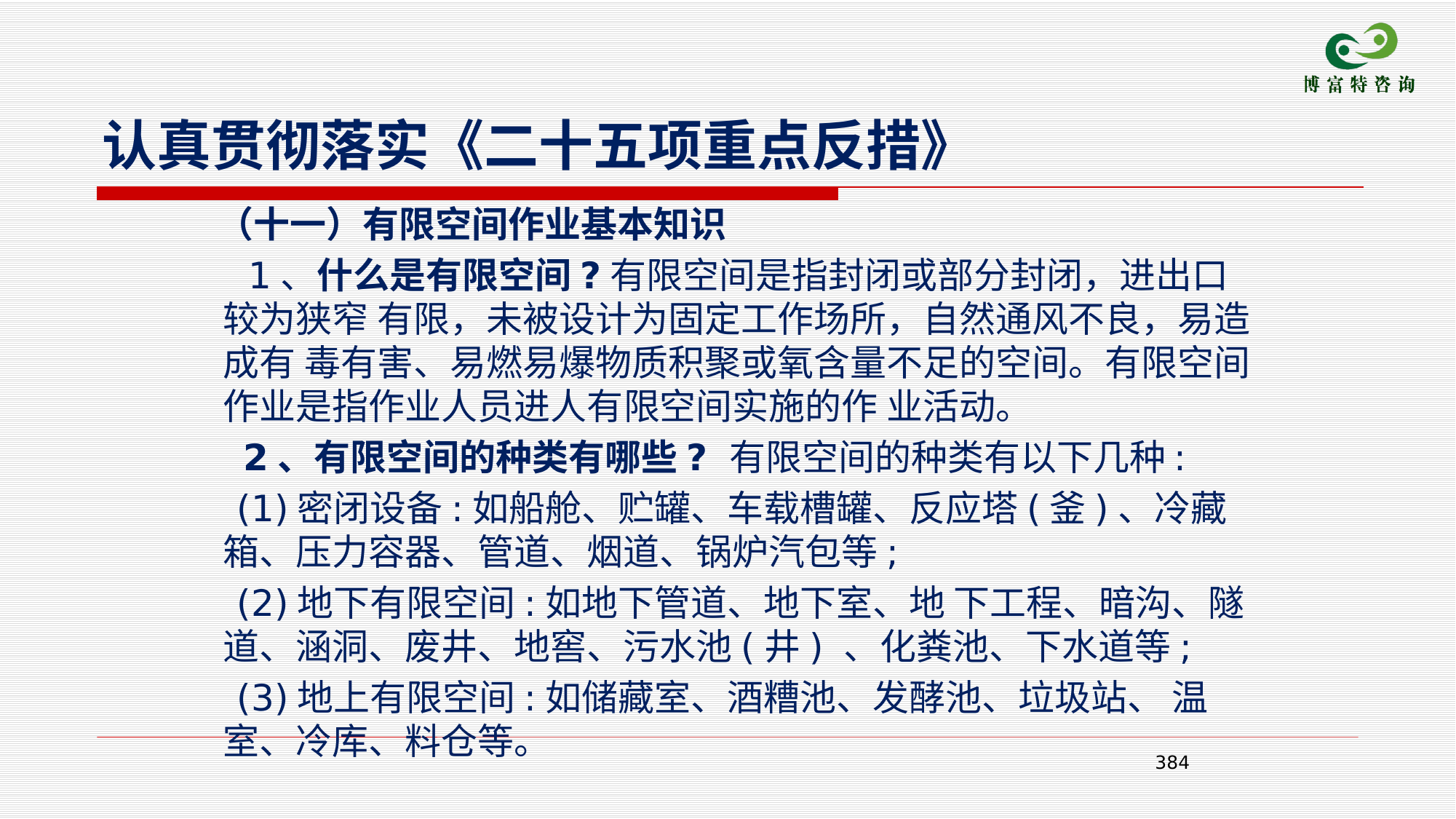

认真贯彻落实《二十五项重点反措》
     （十一）有限空间作业基本知识
       1、什么是有限空间?有限空间是指封闭或部分封闭，进出口较为狭窄 有限，未被设计为固定工作场所，自然通风不良，易造成有 毒有害、易燃易爆物质积聚或氧含量不足的空间。有限空间作业是指作业人员进人有限空间实施的作 业活动。
      2、有限空间的种类有哪些? 有限空间的种类有以下几种:
      (1)密闭设备:如船舱、贮罐、车载槽罐、反应塔(釜)、冷藏箱、压力容器、管道、烟道、锅炉汽包等;
      (2)地下有限空间:如地下管道、地下室、地 下工程、暗沟、隧道、涵洞、废井、地窖、污水池(井) 、化粪池、下水道等;
      (3)地上有限空间:如储藏室、酒糟池、发酵池、垃圾站、 温室、冷库、料仓等。

384